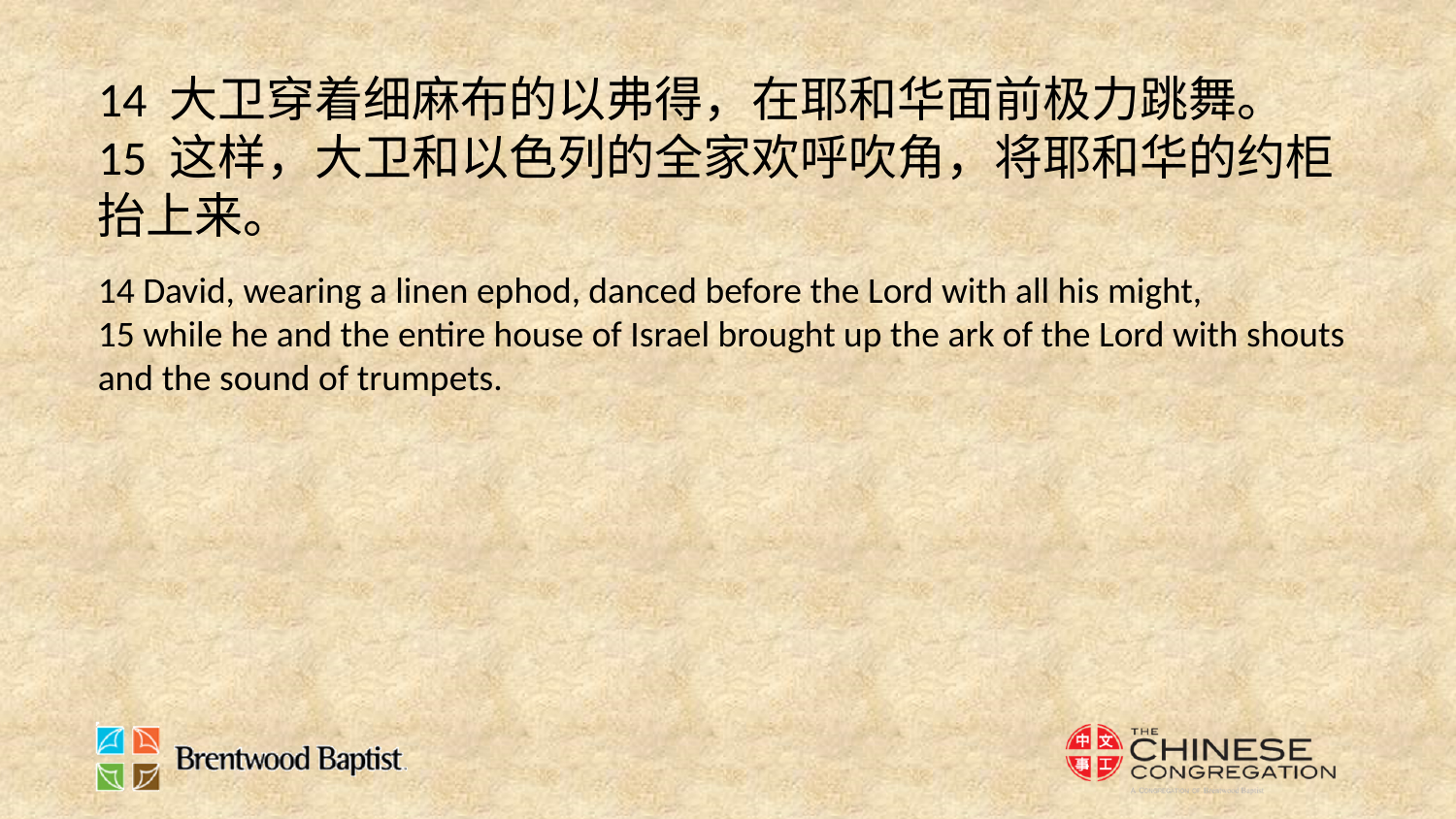

14 大卫穿着细麻布的以弗得，在耶和华面前极力跳舞。
15 这样，大卫和以色列的全家欢呼吹角，将耶和华的约柜抬上来。

14 David, wearing a linen ephod, danced before the Lord with all his might,
15 while he and the entire house of Israel brought up the ark of the Lord with shouts and the sound of trumpets.